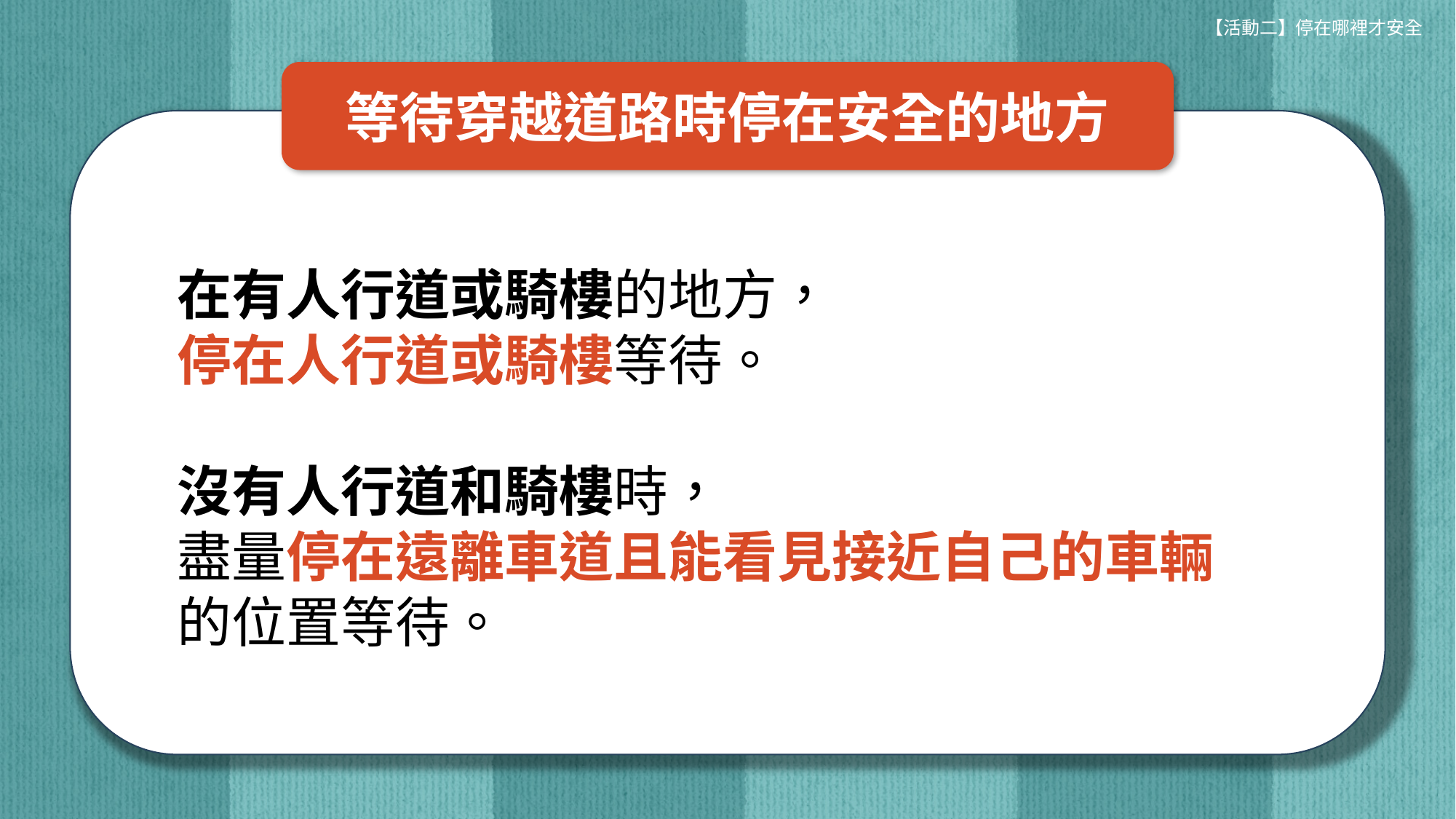

【活動二】停在哪裡才安全
等待穿越道路時停在安全的地方

在有人行道或騎樓的地方，
停在人行道或騎樓等待。

沒有人行道和騎樓時，
盡量停在遠離車道且能看見接近自己的車輛的位置等待。